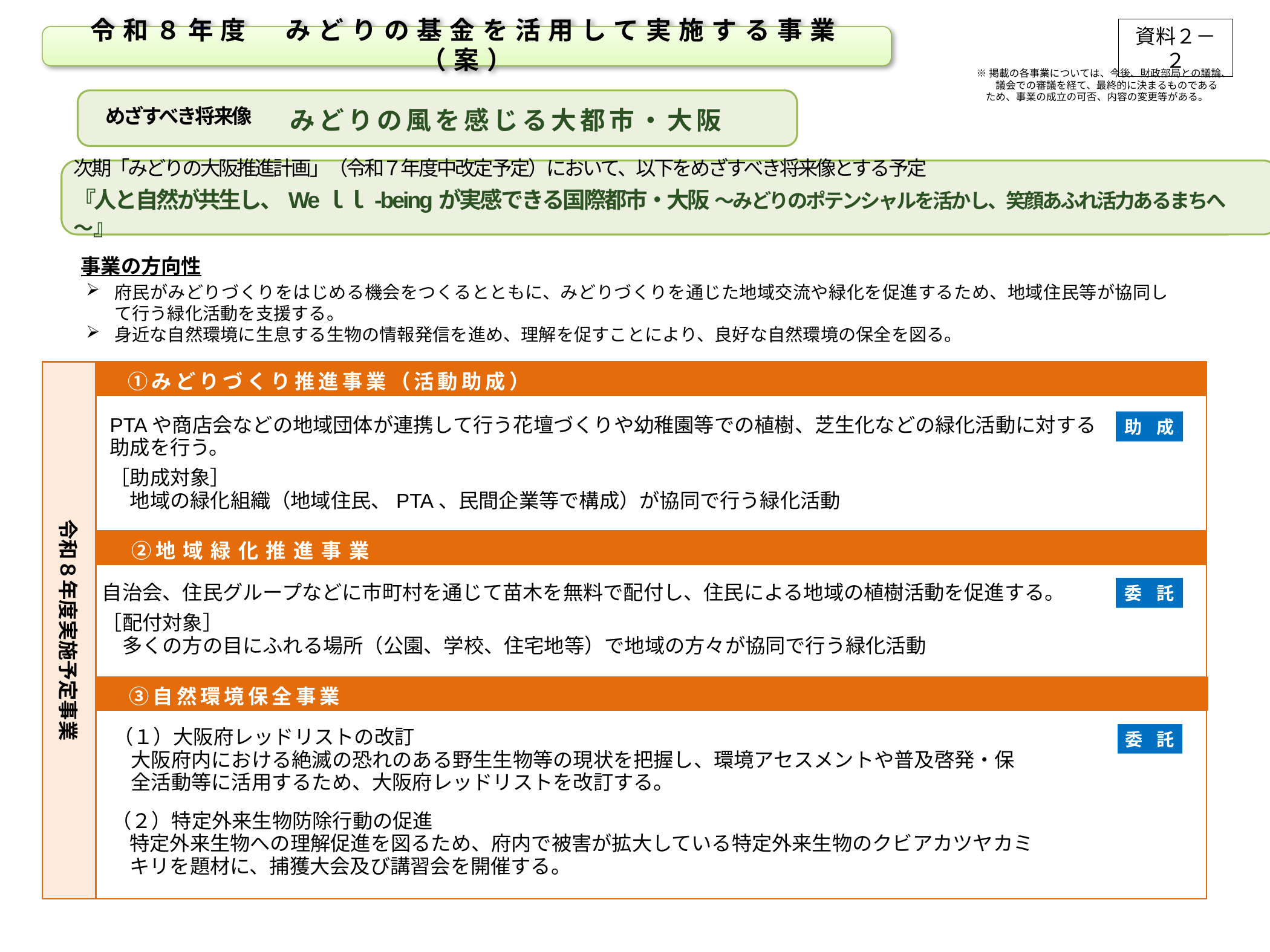

資料２－２
令和８年度　みどりの基金を活用して実施する事業（案）
※掲載の各事業については、今後、財政部局との議論、　議会での審議を経て、最終的に決まるものであるため、事業の成立の可否、内容の変更等がある。

めざすべき将来像
みどりの風を感じる大都市・大阪
次期「みどりの大阪推進計画」（令和７年度中改定予定）において、以下をめざすべき将来像とする予定
『人と自然が共生し、Weｌｌ-beingが実感できる国際都市・大阪 ～みどりのポテンシャルを活かし、笑顔あふれ活力あるまちへ～』

事業の方向性
府民がみどりづくりをはじめる機会をつくるとともに、みどりづくりを通じた地域交流や緑化を促進するため、地域住民等が協同して行う緑化活動を支援する。
身近な自然環境に生息する生物の情報発信を進め、理解を促すことにより、良好な自然環境の保全を図る。
令和８年度実施予定事業

　①みどりづくり推進事業（活動助成）
PTAや商店会などの地域団体が連携して行う花壇づくりや幼稚園等での植樹、芝生化などの緑化活動に対する
助成を行う。
［助成対象］
　地域の緑化組織（地域住民、PTA、民間企業等で構成）が協同で行う緑化活動
助　成
　②地域緑化推進事業
委　託
自治会、住民グループなどに市町村を通じて苗木を無料で配付し、住民による地域の植樹活動を促進する。
［配付対象］
　多くの方の目にふれる場所（公園、学校、住宅地等）で地域の方々が協同で行う緑化活動
　③自然環境保全事業
（１）大阪府レッドリストの改訂
大阪府内における絶滅の恐れのある野生生物等の現状を把握し、環境アセスメントや普及啓発・保全活動等に活用するため、大阪府レッドリストを改訂する。
委　託
（２）特定外来生物防除行動の促進
特定外来生物への理解促進を図るため、府内で被害が拡大している特定外来生物のクビアカツヤカミキリを題材に、捕獲大会及び講習会を開催する。